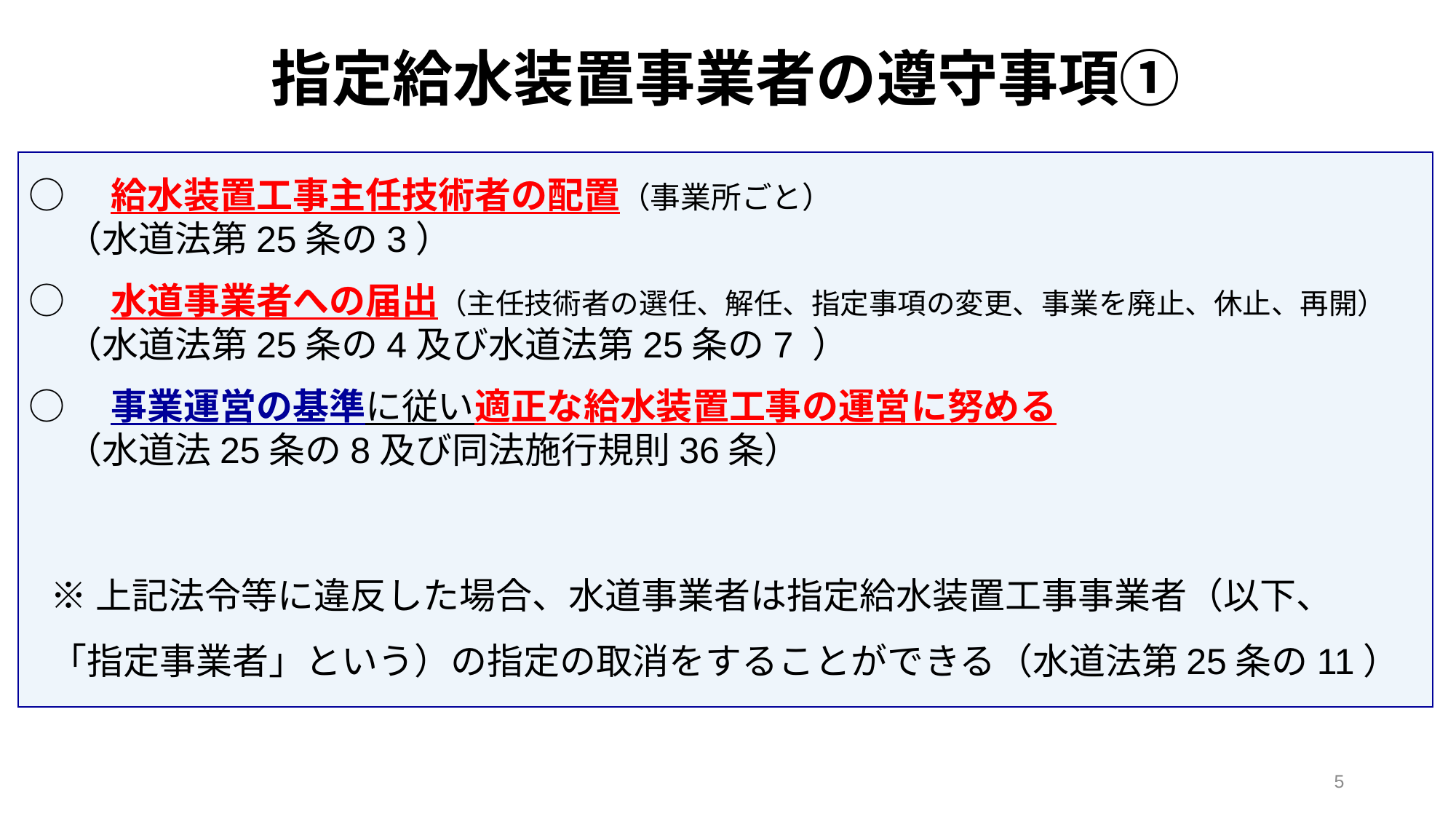

指定給水装置事業者の遵守事項①

○　給水装置工事主任技術者の配置（事業所ごと）
　（水道法第25条の3）
○　水道事業者への届出（主任技術者の選任、解任、指定事項の変更、事業を廃止、休止、再開）
　（水道法第25条の4及び水道法第25条の7 ）
○　事業運営の基準に従い適正な給水装置工事の運営に努める
　（水道法25条の8及び同法施行規則36条）
※上記法令等に違反した場合、水道事業者は指定給水装置工事事業者（以下、「指定事業者」という）の指定の取消をすることができる（水道法第25条の11）
5